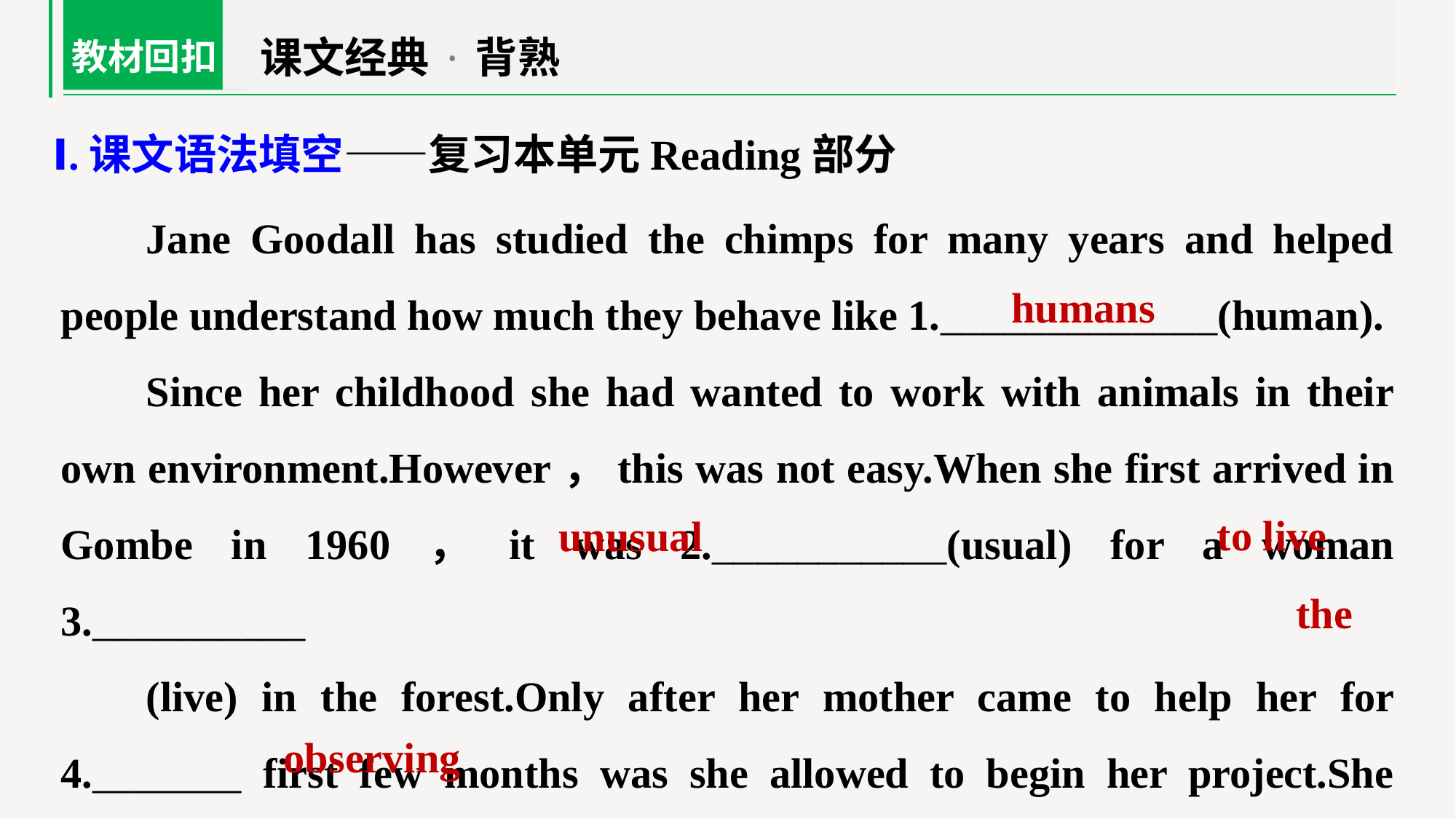

课文经典·背熟
教材回扣
Ⅰ.课文语法填空——复习本单元Reading部分
Jane Goodall has studied the chimps for many years and helped people understand how much they behave like 1._____________(human).
Since her childhood she had wanted to work with animals in their own environment.However，this was not easy.When she first arrived in Gombe in 1960，it was 2.___________(usual) for a woman 3.__________
(live) in the forest.Only after her mother came to help her for 4._______ first few months was she allowed to begin her project.She spent many years 5.________________ (observe) and recording their daily activities，
humans
to live
unusual
the
observing